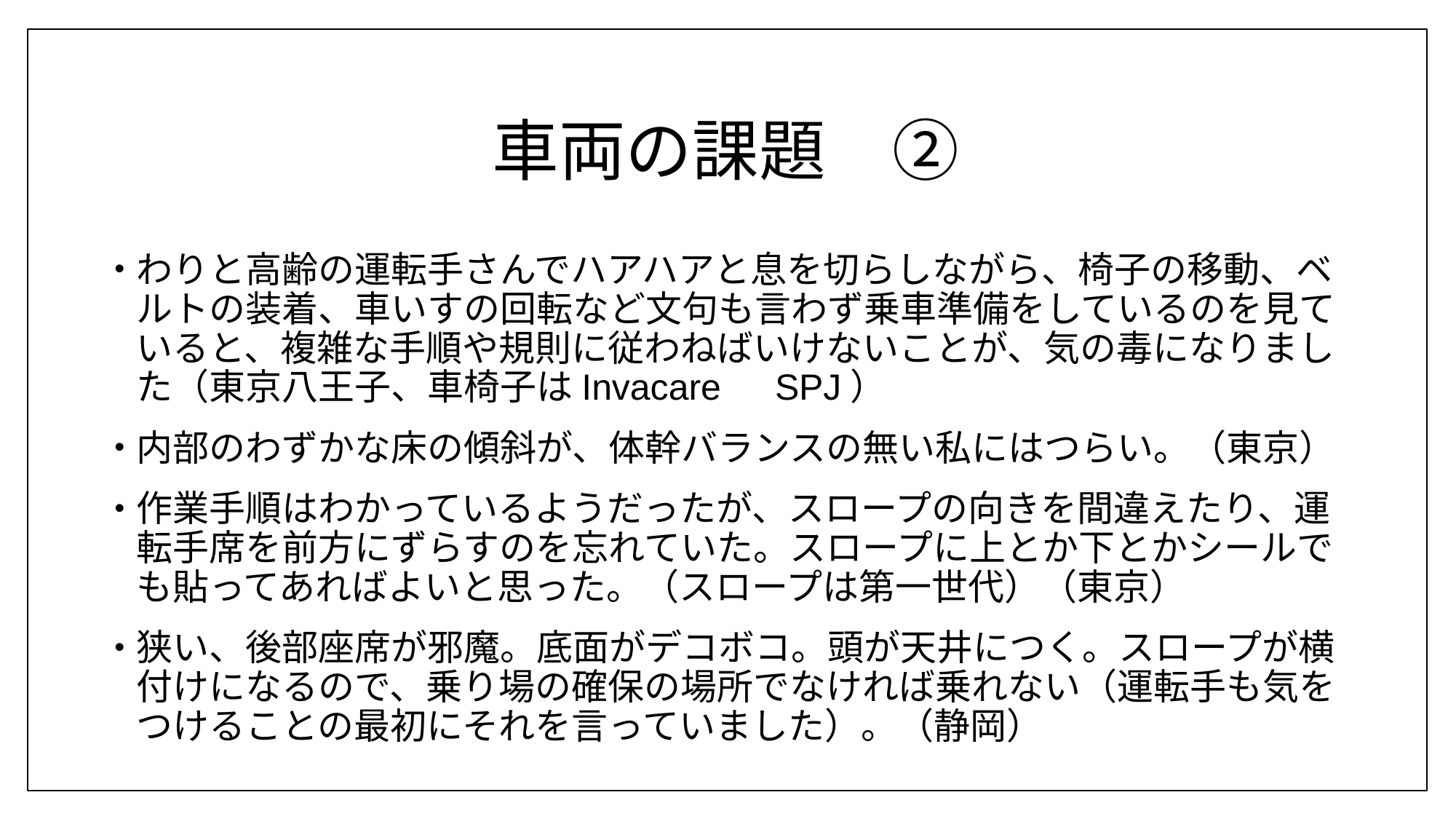

# 車両の課題　②
わりと高齢の運転手さんでハアハアと息を切らしながら、椅子の移動、ベルトの装着、車いすの回転など文句も言わず乗車準備をしているのを見ていると、複雑な手順や規則に従わねばいけないことが、気の毒になりました（東京八王子、車椅子はInvacare　SPJ）
内部のわずかな床の傾斜が、体幹バランスの無い私にはつらい。（東京）
作業手順はわかっているようだったが、スロープの向きを間違えたり、運転手席を前方にずらすのを忘れていた。スロープに上とか下とかシールでも貼ってあればよいと思った。（スロープは第一世代）（東京）
狭い、後部座席が邪魔。底面がデコボコ。頭が天井につく。スロープが横付けになるので、乗り場の確保の場所でなければ乗れない（運転手も気をつけることの最初にそれを言っていました）。（静岡）